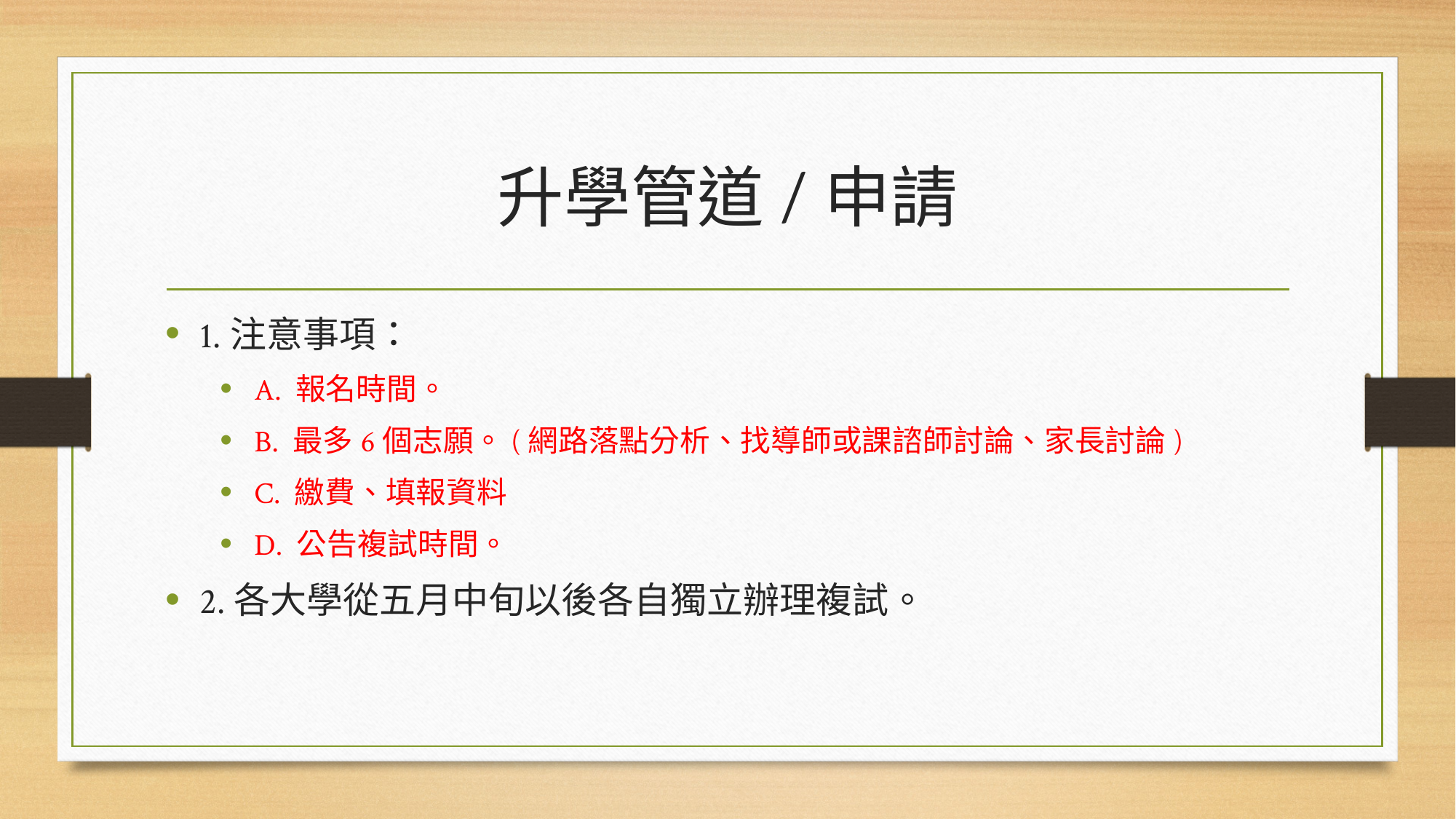

# 升學管道/申請
1.注意事項：
A. 報名時間。
B. 最多6個志願。(網路落點分析、找導師或課諮師討論、家長討論)
C. 繳費、填報資料
D. 公告複試時間。
2.各大學從五月中旬以後各自獨立辦理複試。